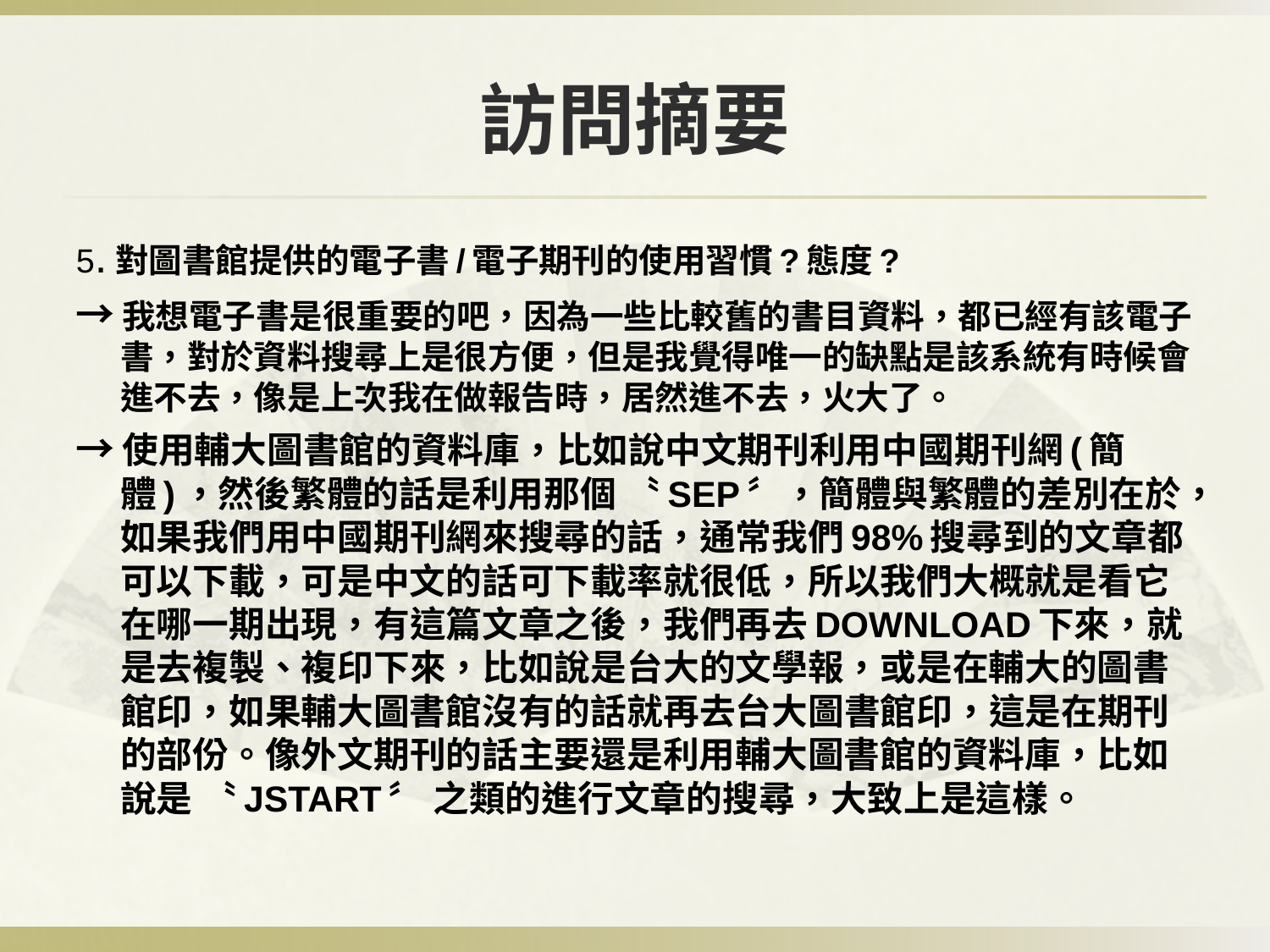

# 訪問摘要
5.對圖書館提供的電子書/電子期刊的使用習慣?態度?
→我想電子書是很重要的吧，因為一些比較舊的書目資料，都已經有該電子書，對於資料搜尋上是很方便，但是我覺得唯一的缺點是該系統有時候會進不去，像是上次我在做報告時，居然進不去，火大了。
→使用輔大圖書館的資料庫，比如說中文期刊利用中國期刊網(簡體)，然後繁體的話是利用那個 〝SEP〞，簡體與繁體的差別在於，如果我們用中國期刊網來搜尋的話，通常我們98%搜尋到的文章都可以下載，可是中文的話可下載率就很低，所以我們大概就是看它在哪一期出現，有這篇文章之後，我們再去DOWNLOAD下來，就是去複製、複印下來，比如說是台大的文學報，或是在輔大的圖書館印，如果輔大圖書館沒有的話就再去台大圖書館印，這是在期刊的部份。像外文期刊的話主要還是利用輔大圖書館的資料庫，比如說是 〝JSTART〞 之類的進行文章的搜尋，大致上是這樣。